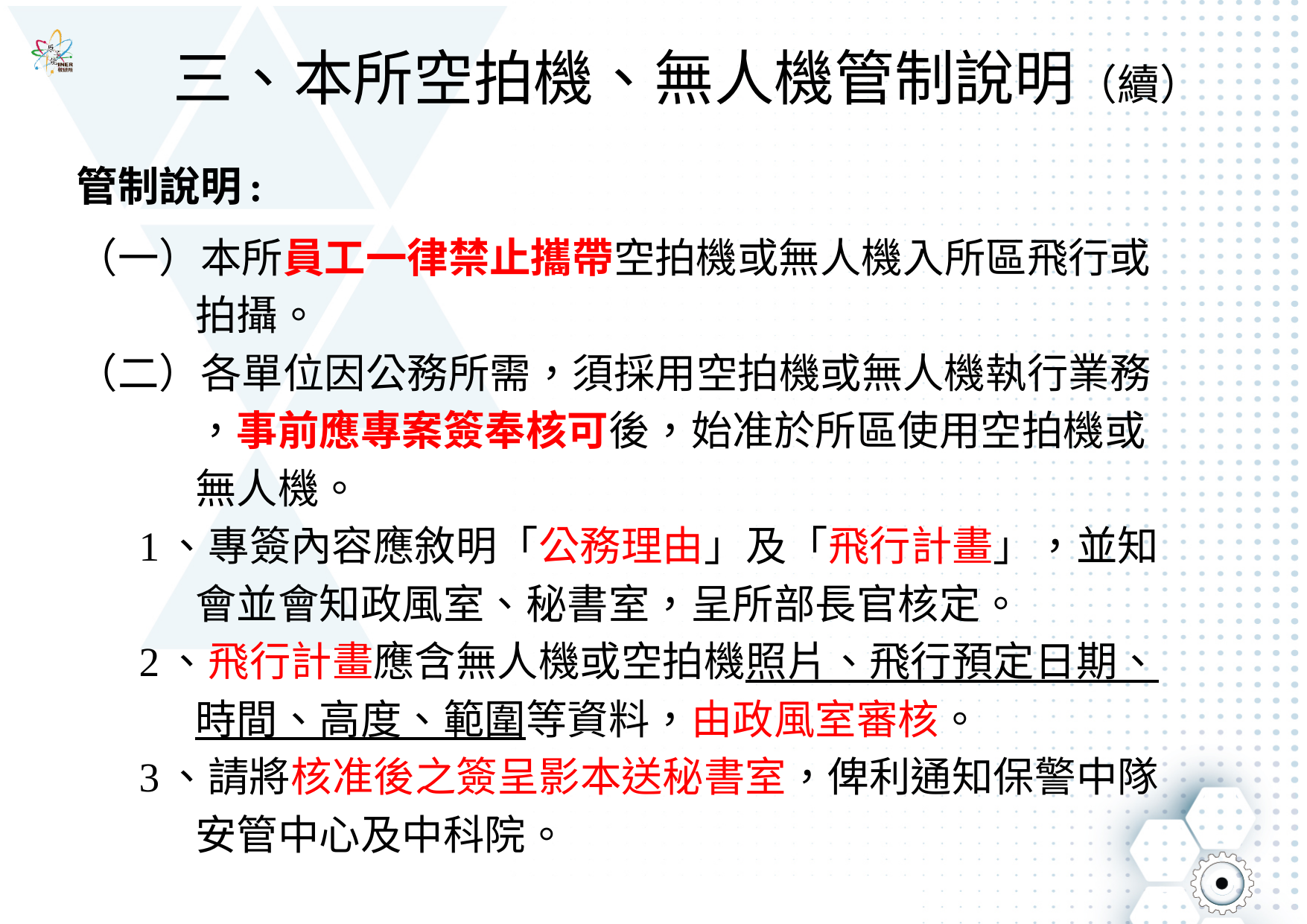

# 三、本所空拍機、無人機管制說明（續）
管制說明:
（一）本所員工一律禁止攜帶空拍機或無人機入所區飛行或
            拍攝。
（二）各單位因公務所需，須採用空拍機或無人機執行業務
            ，事前應專案簽奉核可後，始准於所區使用空拍機或
            無人機。
      1、專簽內容應敘明「公務理由」及「飛行計畫」，並知
            會並會知政風室、秘書室，呈所部長官核定。
      2、飛行計畫應含無人機或空拍機照片、飛行預定日期、
            時間、高度、範圍等資料，由政風室審核。
      3、請將核准後之簽呈影本送秘書室，俾利通知保警中隊
            安管中心及中科院。